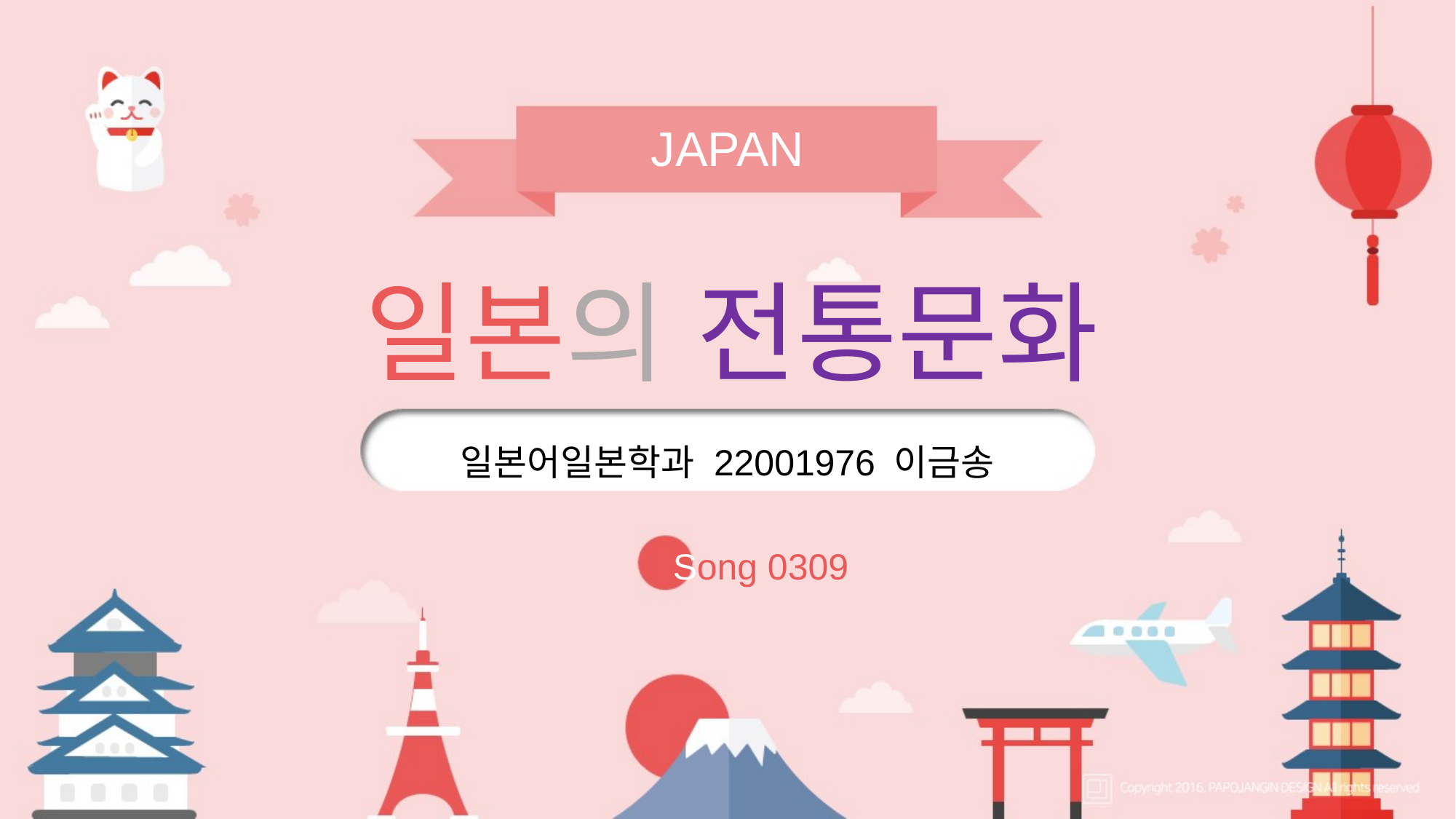

JAPAN
일본의 전통문화
일본어일본학과 22001976 이금송
Song 0309